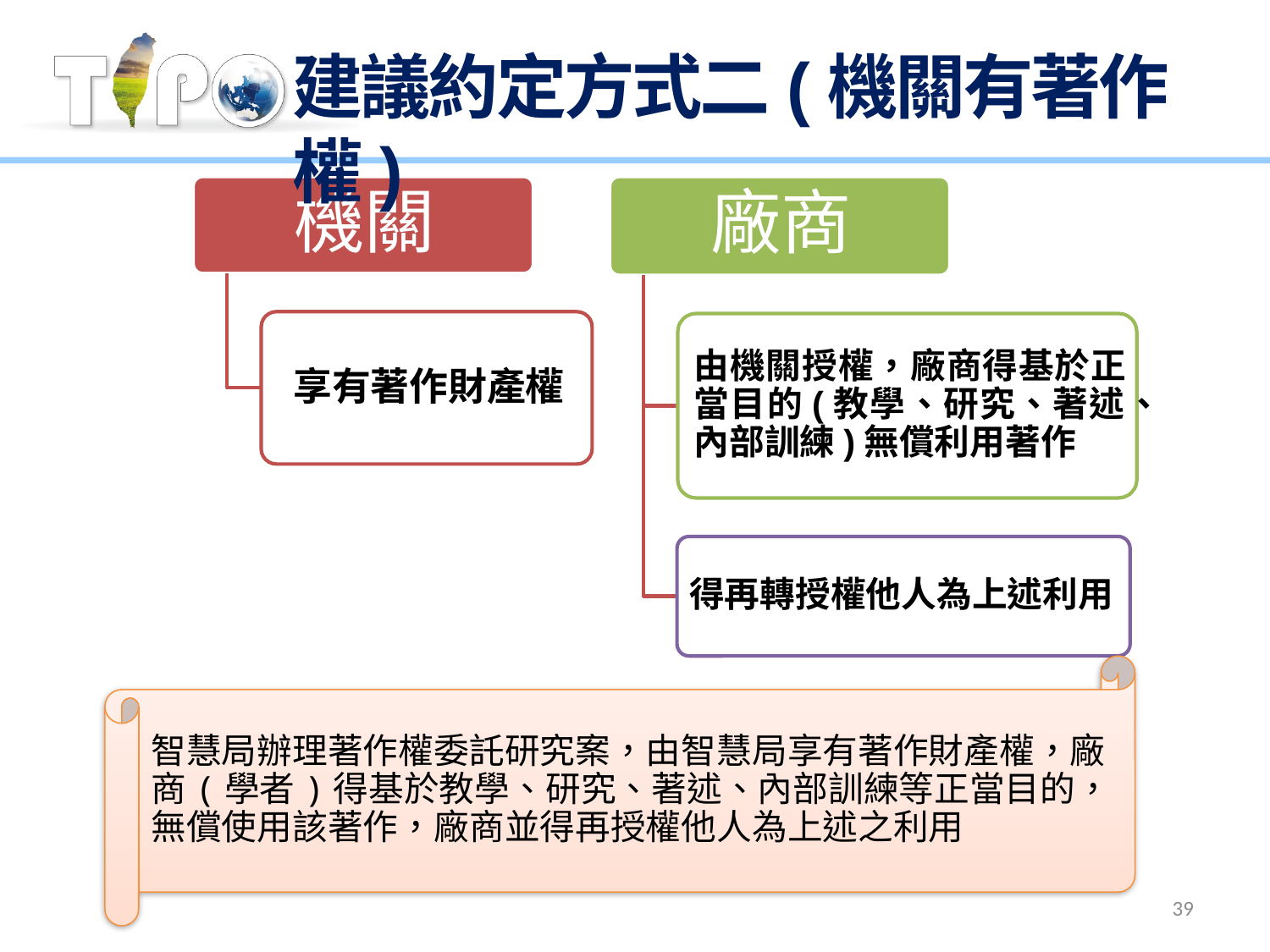

# 建議約定方式二(機關有著作權)
機關
享有著作財產權
廠商
由機關授權，廠商得基於正當目的(教學、研究、著述、內部訓練)無償利用著作
得再轉授權他人為上述利用
智慧局辦理著作權委託研究案，由智慧局享有著作財產權，廠商(學者)得基於教學、研究、著述、內部訓練等正當目的，無償使用該著作，廠商並得再授權他人為上述之利用
39